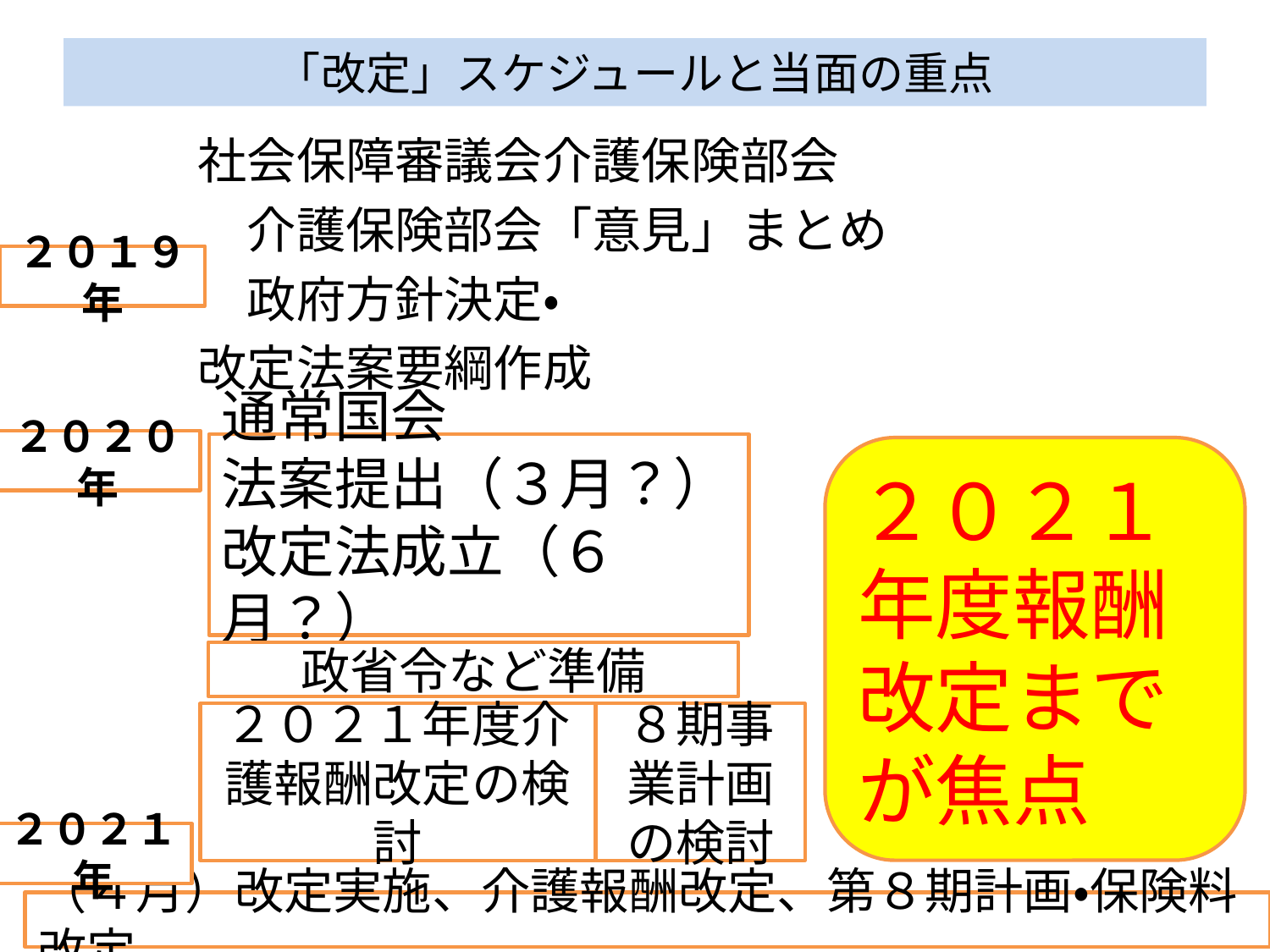

# 「改定」スケジュールと当面の重点
社会保障審議会介護保険部会
　介護保険部会「意見」まとめ
　政府方針決定・
改定法案要綱作成

２０１９年
２０２０年
通常国会
法案提出（３月？）
改定法成立（６月？）

２０２１年度報酬改定までが焦点
政省令など準備
２０２１年度介護報酬改定の検討
８期事業計画の検討
２０２１年
（４月）改定実施、介護報酬改定、第８期計画・保険料改定